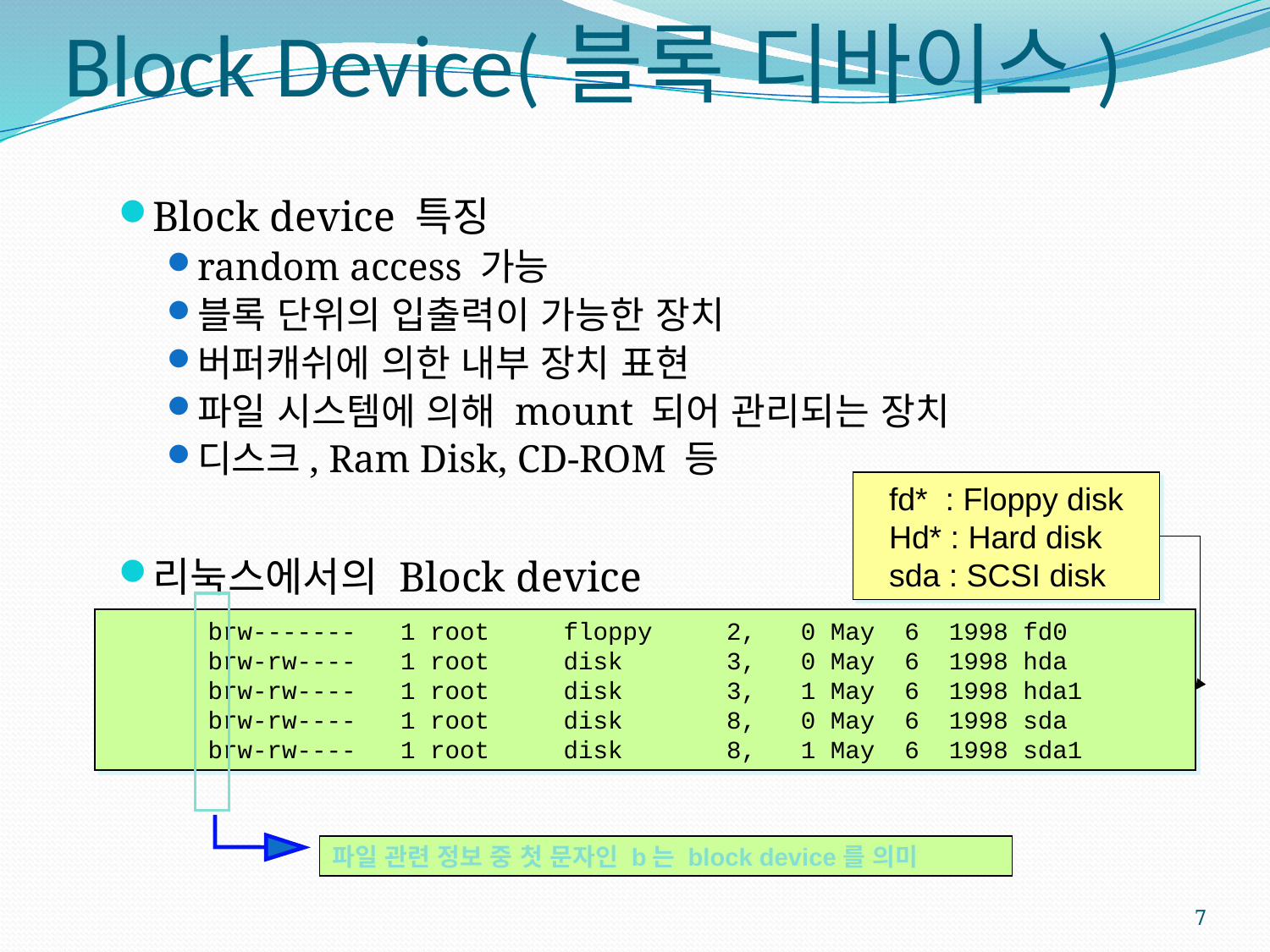

# Block Device(블록 디바이스)
Block device 특징
random access 가능
블록 단위의 입출력이 가능한 장치
버퍼캐쉬에 의한 내부 장치 표현
파일 시스템에 의해 mount 되어 관리되는 장치
디스크, Ram Disk, CD-ROM 등

리눅스에서의 Block device
fd*  : Floppy disk
Hd* : Hard disk
sda : SCSI disk

brw-------   1 root     floppy     2,   0 May  6  1998 fd0
brw-rw----   1 root     disk       3,   0 May  6  1998 hda
brw-rw----   1 root     disk       3,   1 May  6  1998 hda1
brw-rw----   1 root     disk       8,   0 May  6  1998 sda
brw-rw----   1 root     disk       8,   1 May  6  1998 sda1

파일 관련 정보 중 첫 문자인 b는 block device를 의미
7